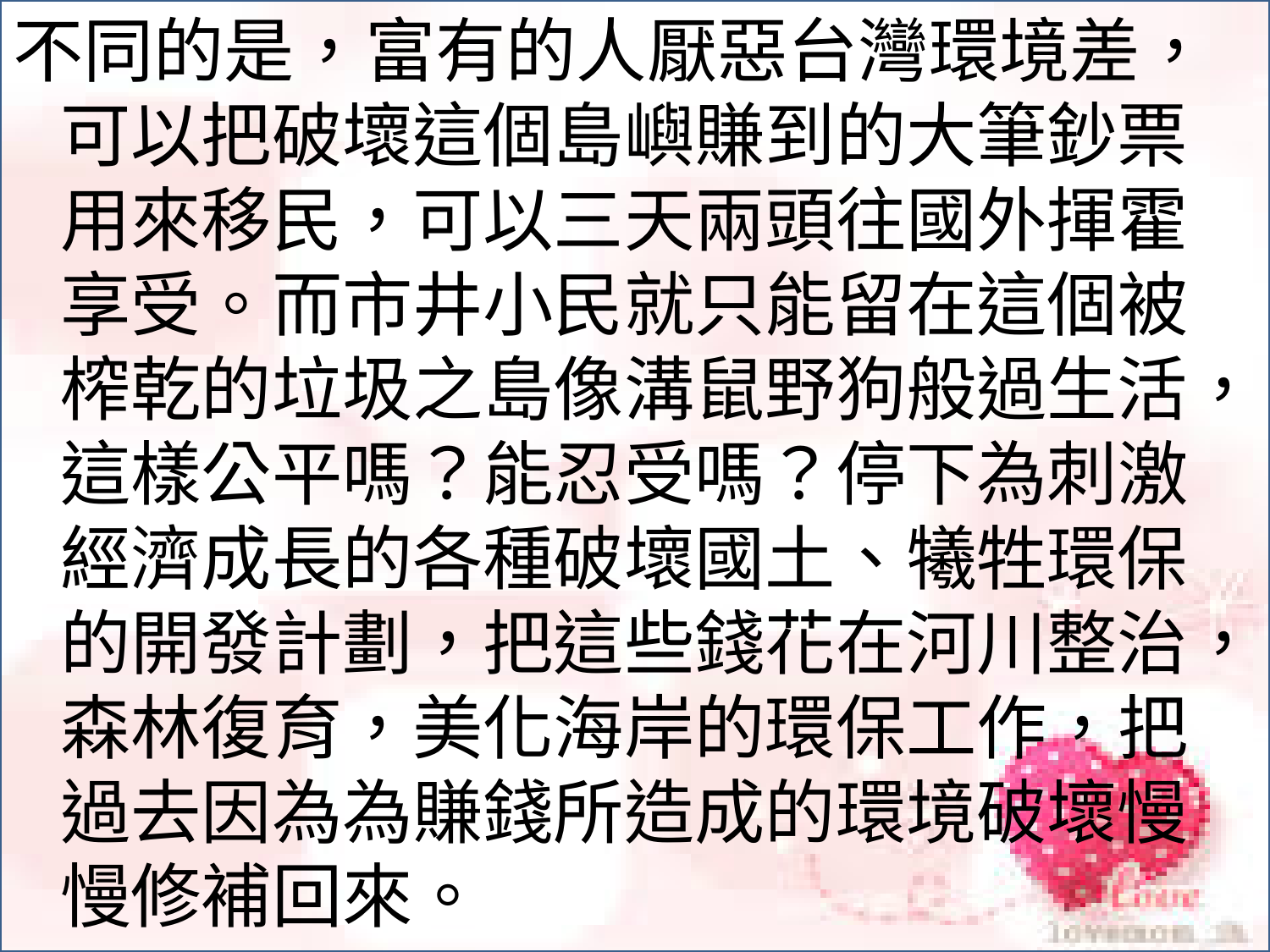

不同的是，富有的人厭惡台灣環境差，可以把破壞這個島嶼賺到的大筆鈔票用來移民，可以三天兩頭往國外揮霍享受。而市井小民就只能留在這個被榨乾的垃圾之島像溝鼠野狗般過生活，這樣公平嗎？能忍受嗎？停下為刺激經濟成長的各種破壞國土、犧牲環保的開發計劃，把這些錢花在河川整治，森林復育，美化海岸的環保工作，把過去因為為賺錢所造成的環境破壞慢慢修補回來。